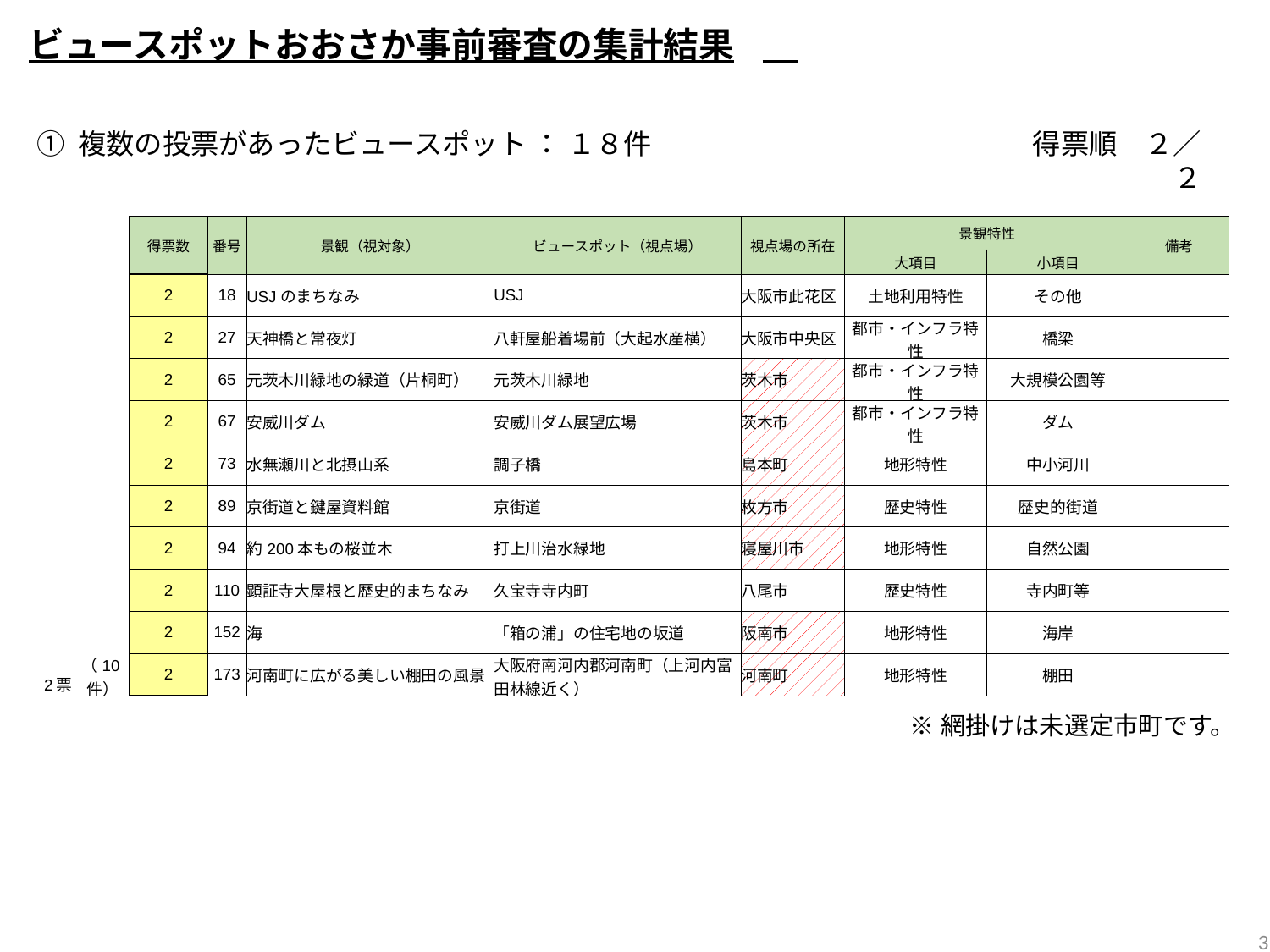

ビュースポットおおさか事前審査の集計結果
① 複数の投票があったビュースポット ： １８件
得票順　２／２
|  |  | 得票数 | 番号 | 景観（視対象） | ビュースポット（視点場） | 視点場の所在 | 景観特性 |  | 備考 |
| --- | --- | --- | --- | --- | --- | --- | --- | --- | --- |
|  |  |  |  |  |  |  | 大項目 | 小項目 |  |
|  |  | 2 | 18 | USJのまちなみ | USJ | 大阪市此花区 | 土地利用特性 | その他 |  |
|  |  | 2 | 27 | 天神橋と常夜灯 | 八軒屋船着場前（大起水産横） | 大阪市中央区 | 都市・インフラ特性 | 橋梁 |  |
|  |  | 2 | 65 | 元茨木川緑地の緑道（片桐町） | 元茨木川緑地 | 茨木市 | 都市・インフラ特性 | 大規模公園等 |  |
|  |  | 2 | 67 | 安威川ダム | 安威川ダム展望広場 | 茨木市 | 都市・インフラ特性 | ダム |  |
|  |  | 2 | 73 | 水無瀬川と北摂山系 | 調子橋 | 島本町 | 地形特性 | 中小河川 |  |
|  |  | 2 | 89 | 京街道と鍵屋資料館 | 京街道 | 枚方市 | 歴史特性 | 歴史的街道 |  |
|  |  | 2 | 94 | 約200本もの桜並木 | 打上川治水緑地 | 寝屋川市 | 地形特性 | 自然公園 |  |
|  |  | 2 | 110 | 顕証寺大屋根と歴史的まちなみ | 久宝寺寺内町 | 八尾市 | 歴史特性 | 寺内町等 |  |
|  |  | 2 | 152 | 海 | 「箱の浦」の住宅地の坂道 | 阪南市 | 地形特性 | 海岸 |  |
| 2票 | （10件） | 2 | 173 | 河南町に広がる美しい棚田の風景 | 大阪府南河内郡河南町（上河内富田林線近く） | 河南町 | 地形特性 | 棚田 |  |
※網掛けは未選定市町です。
3